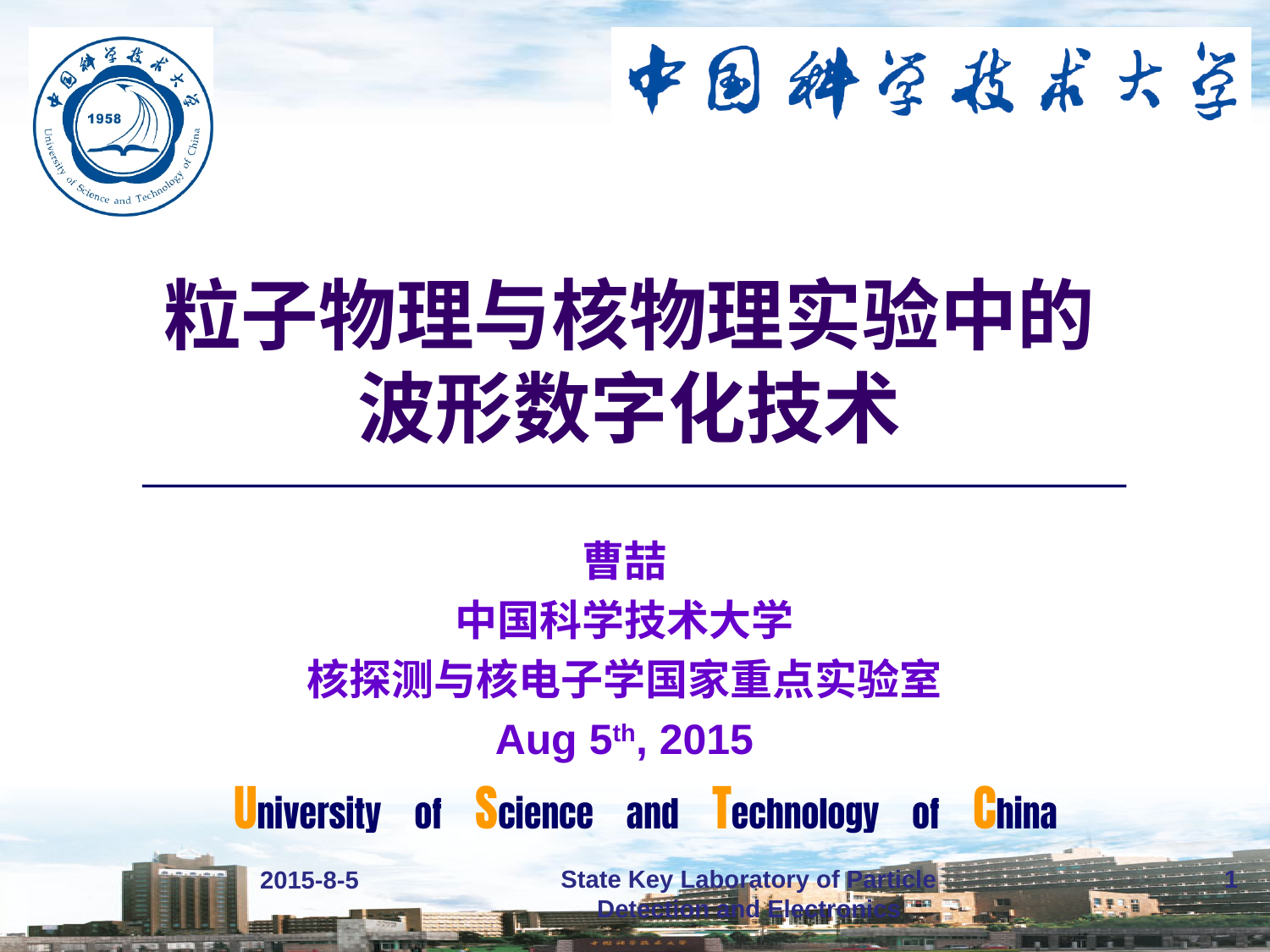

# 粒子物理与核物理实验中的波形数字化技术
曹喆
中国科学技术大学
核探测与核电子学国家重点实验室
Aug 5th, 2015
State Key Laboratory of Particle Detection and Electronics
1
2015-8-5